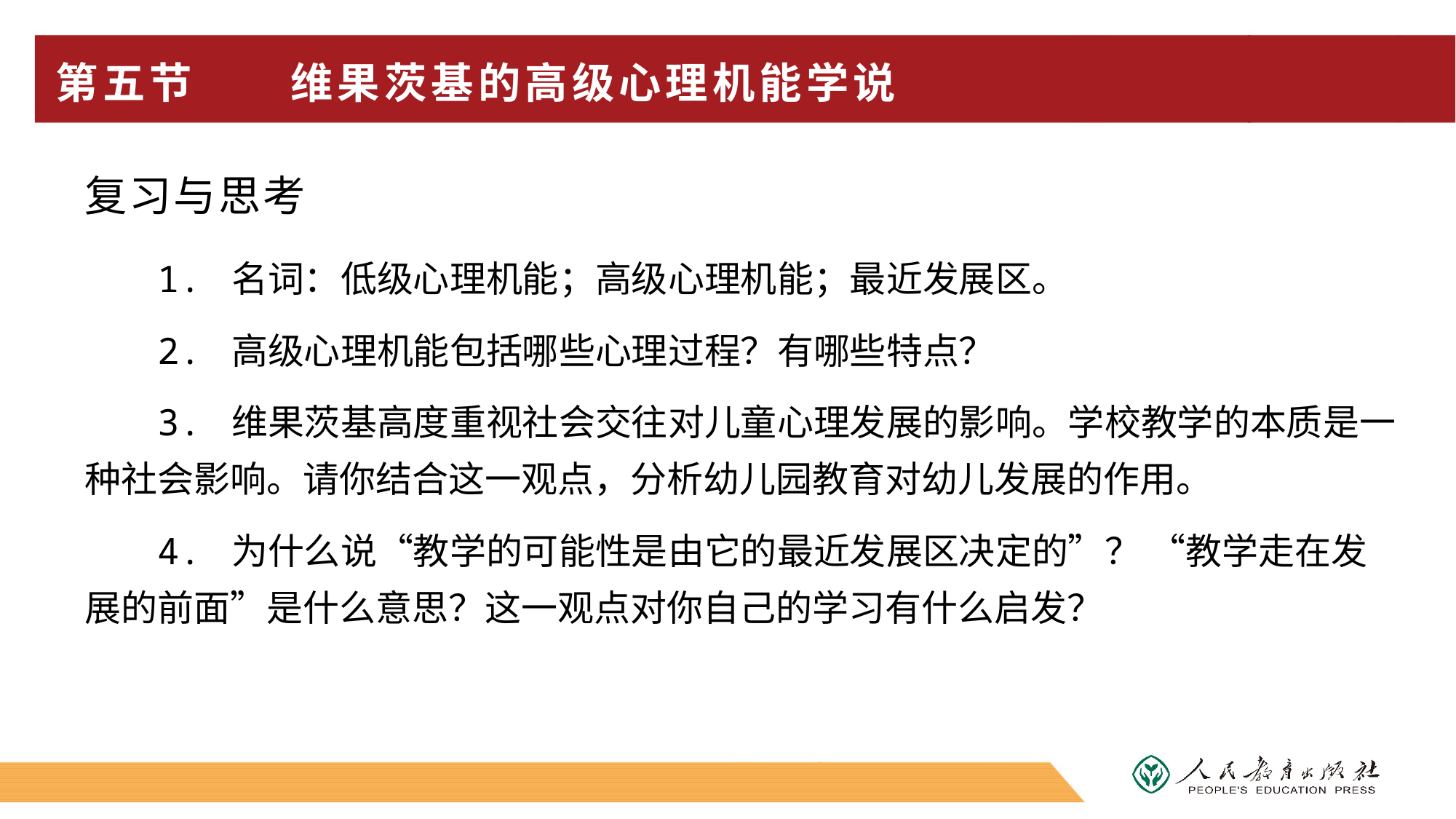

# 第五节　　维果茨基的高级心理机能学说
复习与思考
1. 名词：低级心理机能；高级心理机能；最近发展区。
2. 高级心理机能包括哪些心理过程？有哪些特点？
3. 维果茨基高度重视社会交往对儿童心理发展的影响。学校教学的本质是一种社会影响。请你结合这一观点，分析幼儿园教育对幼儿发展的作用。
4. 为什么说“教学的可能性是由它的最近发展区决定的”？ “教学走在发展的前面”是什么意思？这一观点对你自己的学习有什么启发？